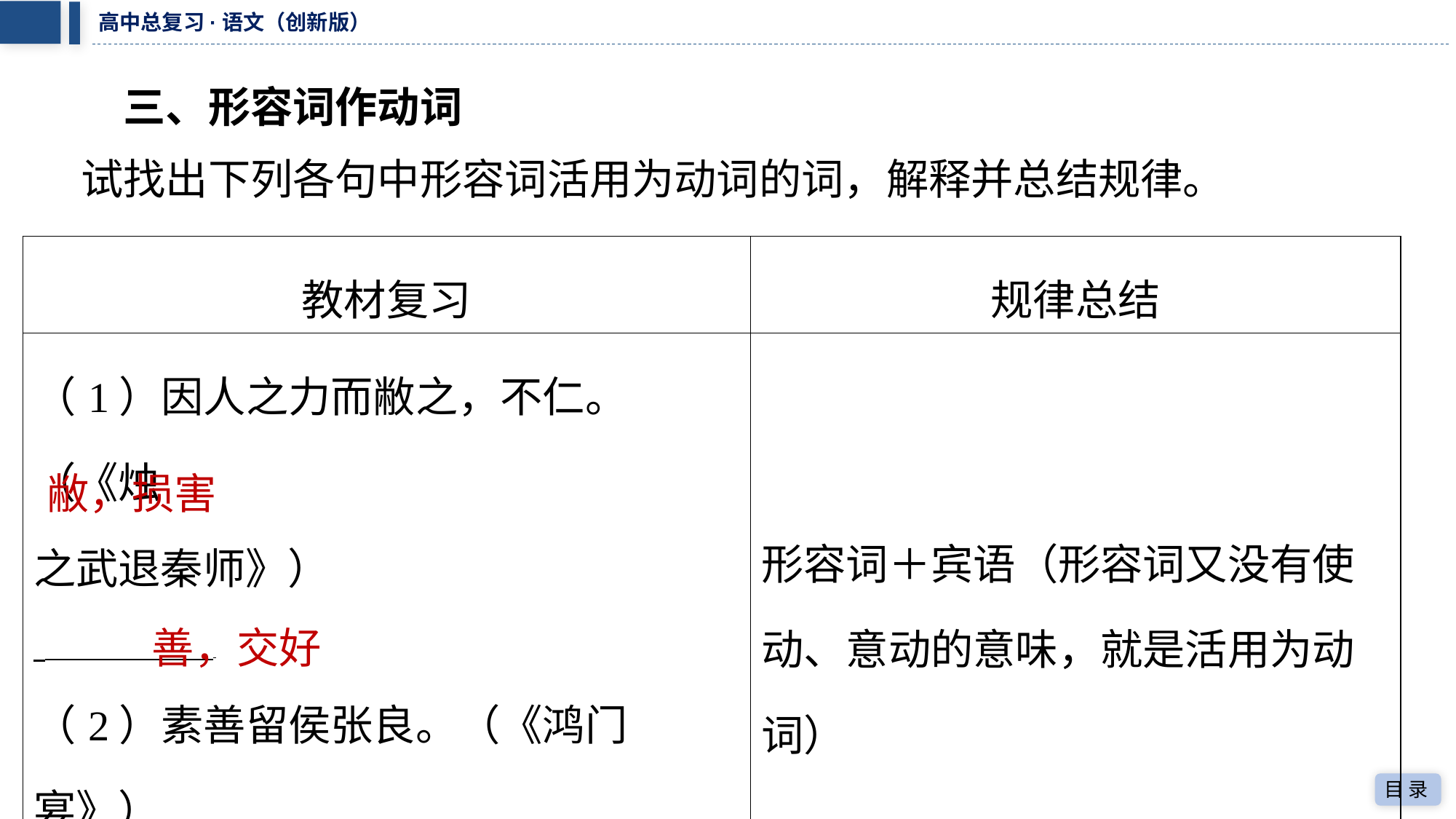

三、形容词作动词
　试找出下列各句中形容词活用为动词的词，解释并总结规律。
| 教材复习 | 规律总结 |
| --- | --- |
| （1）因人之力而敝之，不仁。（《烛 之武退秦师》） ⁠ （2）素善留侯张良。（《鸿门宴》） ⁠ | 形容词＋宾语（形容词又没有使 动、意动的意味，就是活用为动 词） |
敝，损害
善，交好